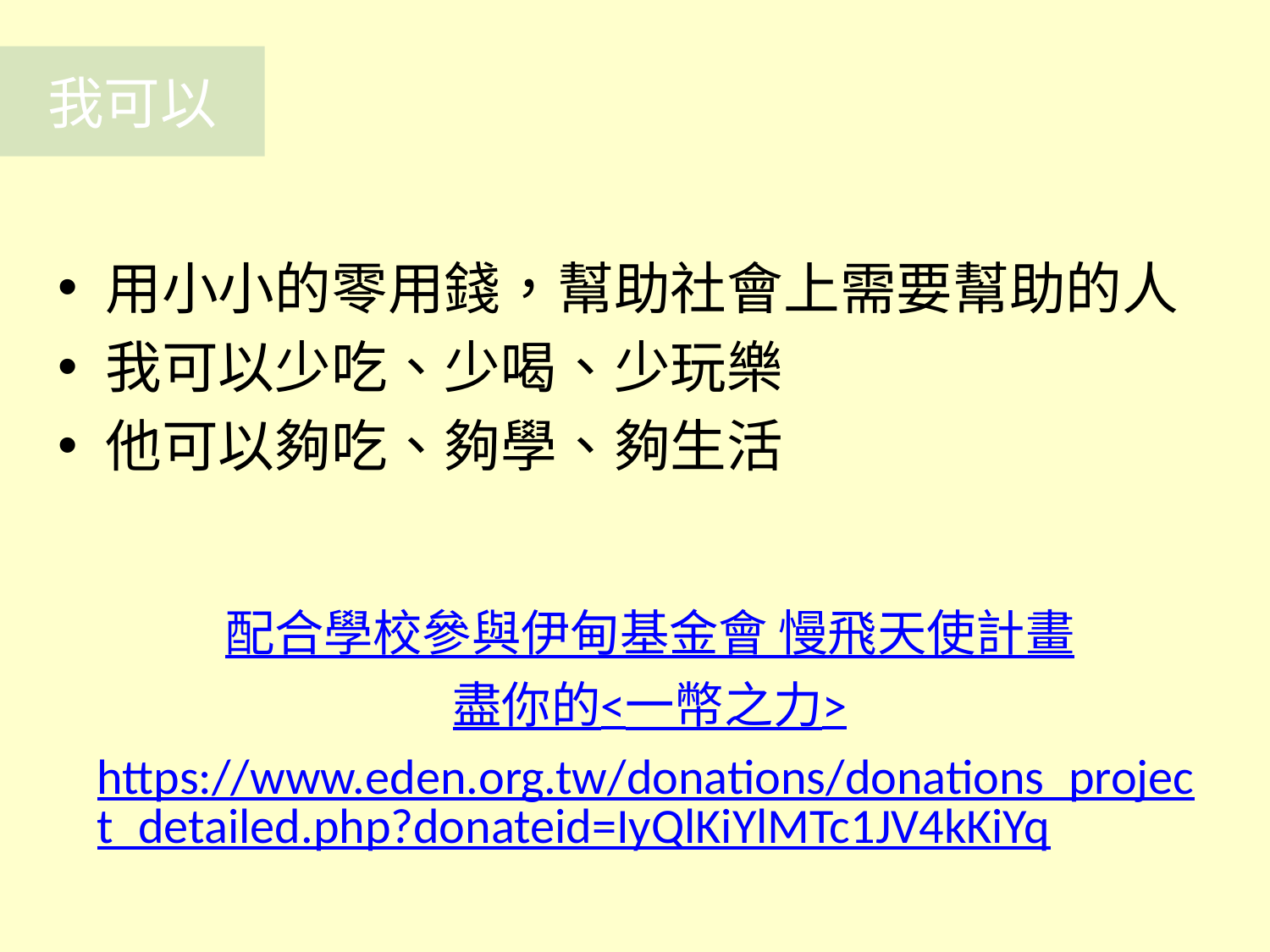

# 我可以
用小小的零用錢，幫助社會上需要幫助的人
我可以少吃、少喝、少玩樂
他可以夠吃、夠學、夠生活
配合學校參與伊甸基金會 慢飛天使計畫
盡你的<一幣之力>
https://www.eden.org.tw/donations/donations_project_detailed.php?donateid=IyQlKiYlMTc1JV4kKiYq